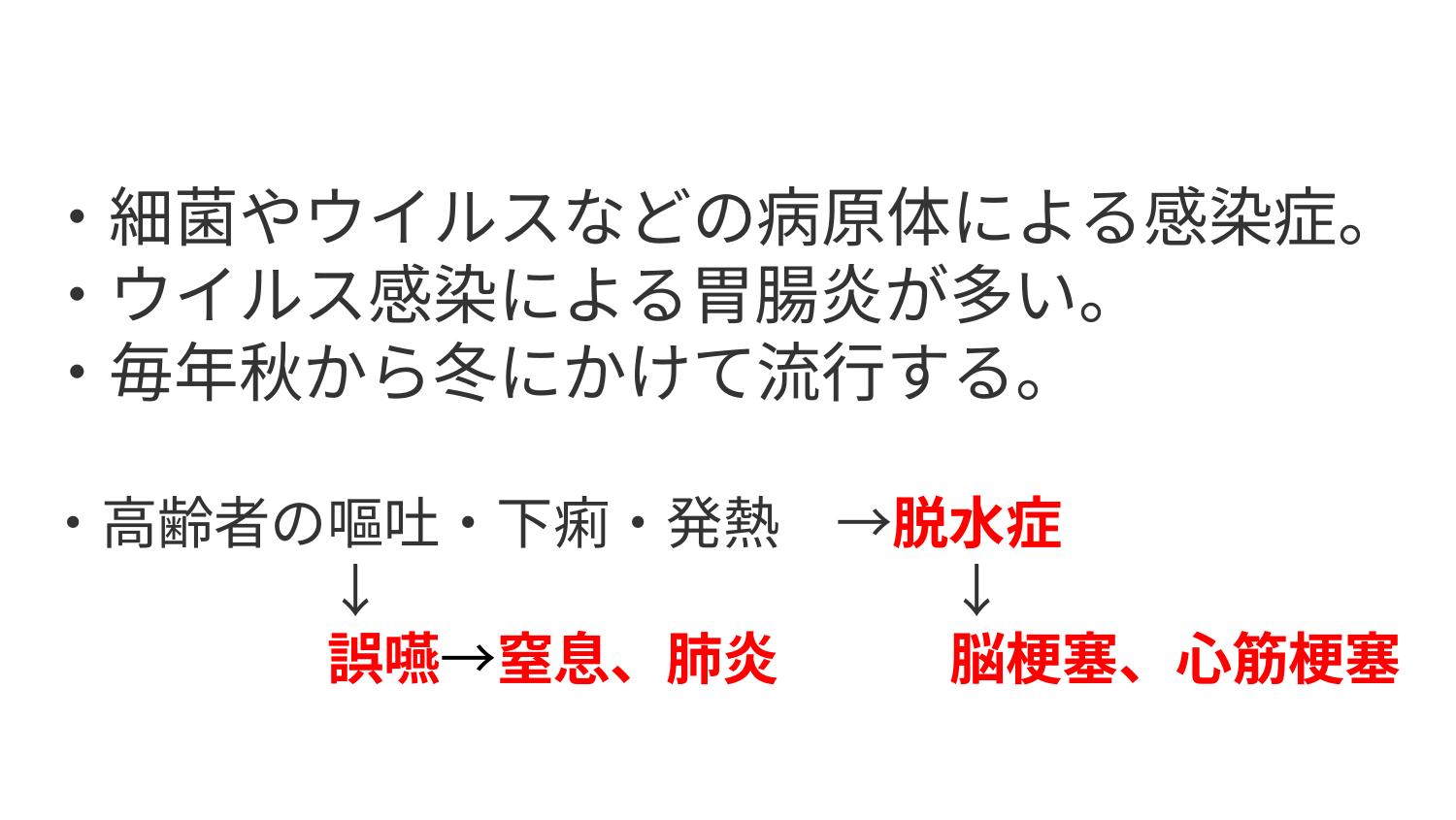

# 感染性胃腸炎
・細菌やウイルスなどの病原体による感染症。
・ウイルス感染による胃腸炎が多い。
・毎年秋から冬にかけて流行する。

・高齢者の嘔吐・下痢・発熱　→脱水症
　　　　　↓　　　　　　　　　　↓
　　　　　誤嚥→窒息、肺炎　　　脳梗塞、心筋梗塞